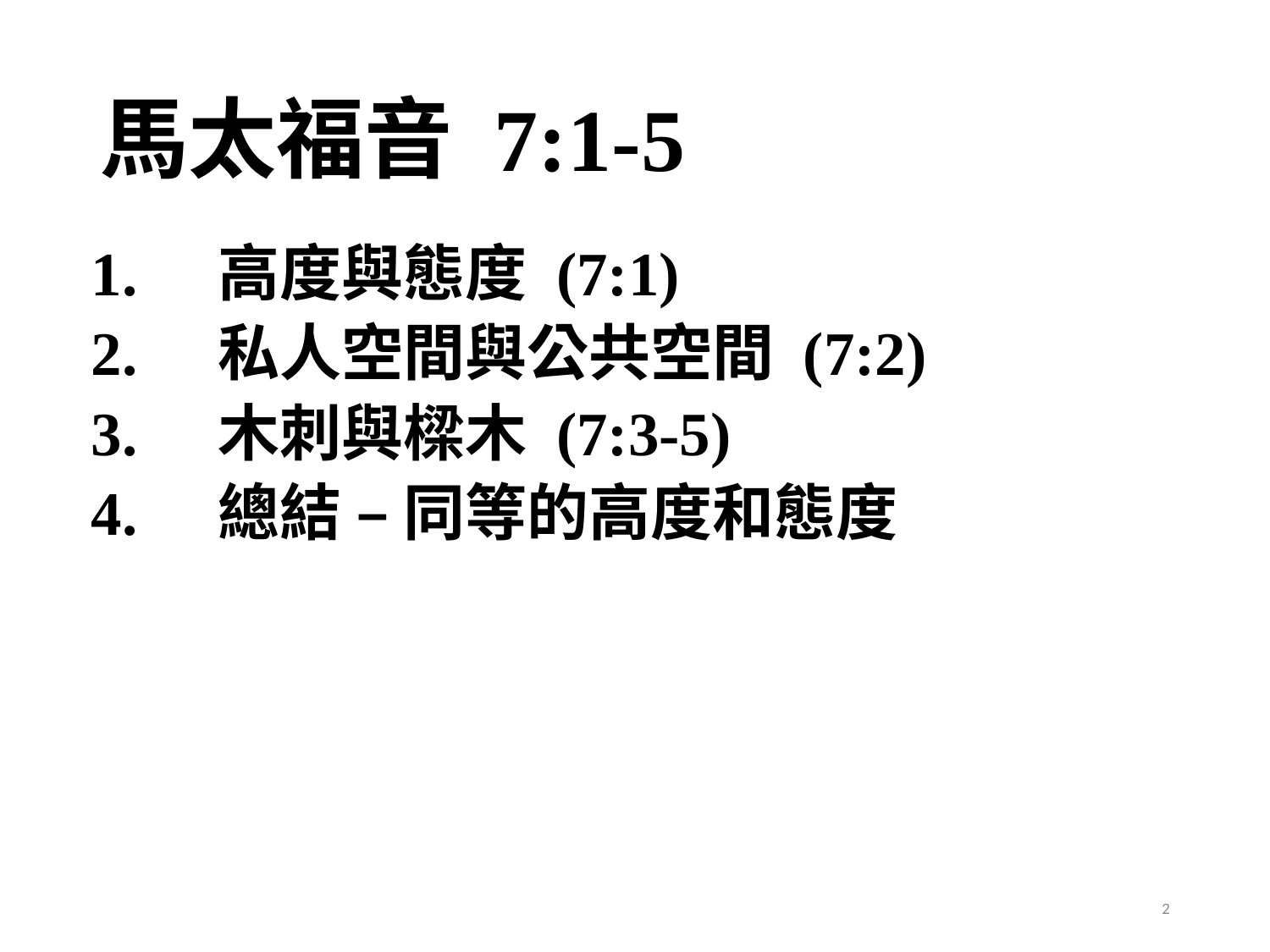

# 馬太福音 7:1-5
1.	高度與態度 (7:1)
2.	私人空間與公共空間 (7:2)
3.	木刺與樑木 (7:3-5)
4.	總結 – 同等的高度和態度

2